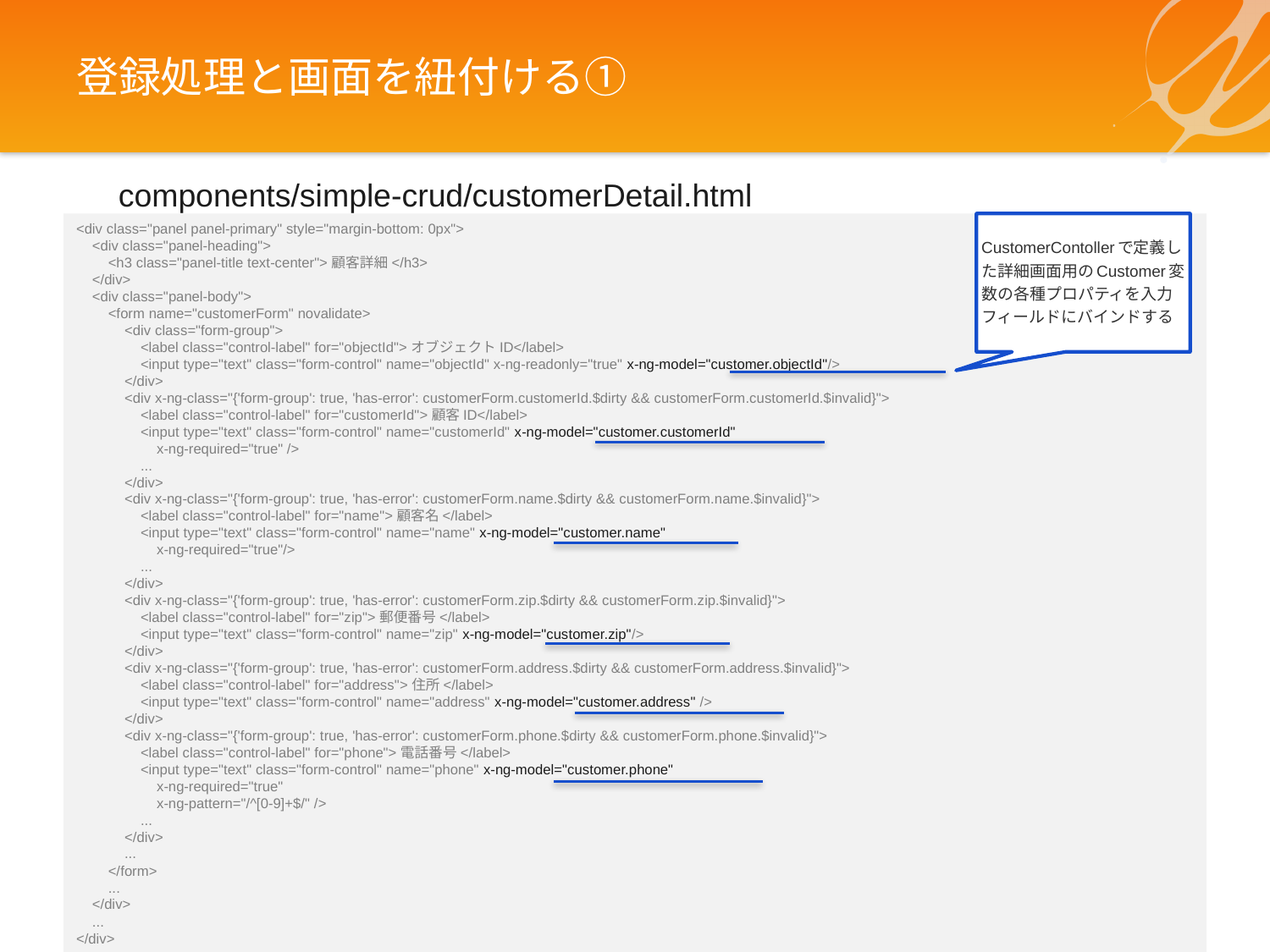

# 登録処理と画面を紐付ける①
components/simple-crud/customerDetail.html
<div class="panel panel-primary" style="margin-bottom: 0px">
    <div class="panel-heading">
        <h3 class="panel-title text-center">顧客詳細</h3>
    </div>
    <div class="panel-body">
        <form name="customerForm" novalidate>
            <div class="form-group">
                <label class="control-label" for="objectId">オブジェクトID</label>
                <input type="text" class="form-control" name="objectId" x-ng-readonly="true" x-ng-model="customer.objectId"/>
            </div>
            <div x-ng-class="{'form-group': true, 'has-error': customerForm.customerId.$dirty && customerForm.customerId.$invalid}">
                <label class="control-label" for="customerId">顧客ID</label>
                <input type="text" class="form-control" name="customerId" x-ng-model="customer.customerId"
                    x-ng-required="true" />
                ...
            </div>
            <div x-ng-class="{'form-group': true, 'has-error': customerForm.name.$dirty && customerForm.name.$invalid}">
                <label class="control-label" for="name">顧客名</label>
                <input type="text" class="form-control" name="name" x-ng-model="customer.name"
                    x-ng-required="true"/>
                ...
            </div>
            <div x-ng-class="{'form-group': true, 'has-error': customerForm.zip.$dirty && customerForm.zip.$invalid}">
                <label class="control-label" for="zip">郵便番号</label>
                <input type="text" class="form-control" name="zip" x-ng-model="customer.zip"/>
            </div>
            <div x-ng-class="{'form-group': true, 'has-error': customerForm.address.$dirty && customerForm.address.$invalid}">
                <label class="control-label" for="address">住所</label>
                <input type="text" class="form-control" name="address" x-ng-model="customer.address" />
            </div>
            <div x-ng-class="{'form-group': true, 'has-error': customerForm.phone.$dirty && customerForm.phone.$invalid}">
                <label class="control-label" for="phone">電話番号</label>
                <input type="text" class="form-control" name="phone" x-ng-model="customer.phone"
                    x-ng-required="true"
                    x-ng-pattern="/^[0-9]+$/" />
                ...
            </div>
            ...
        </form>
        ...
    </div>
    ...
</div>
CustomerContollerで定義した詳細画面用のCustomer変数の各種プロパティを入力フィールドにバインドする